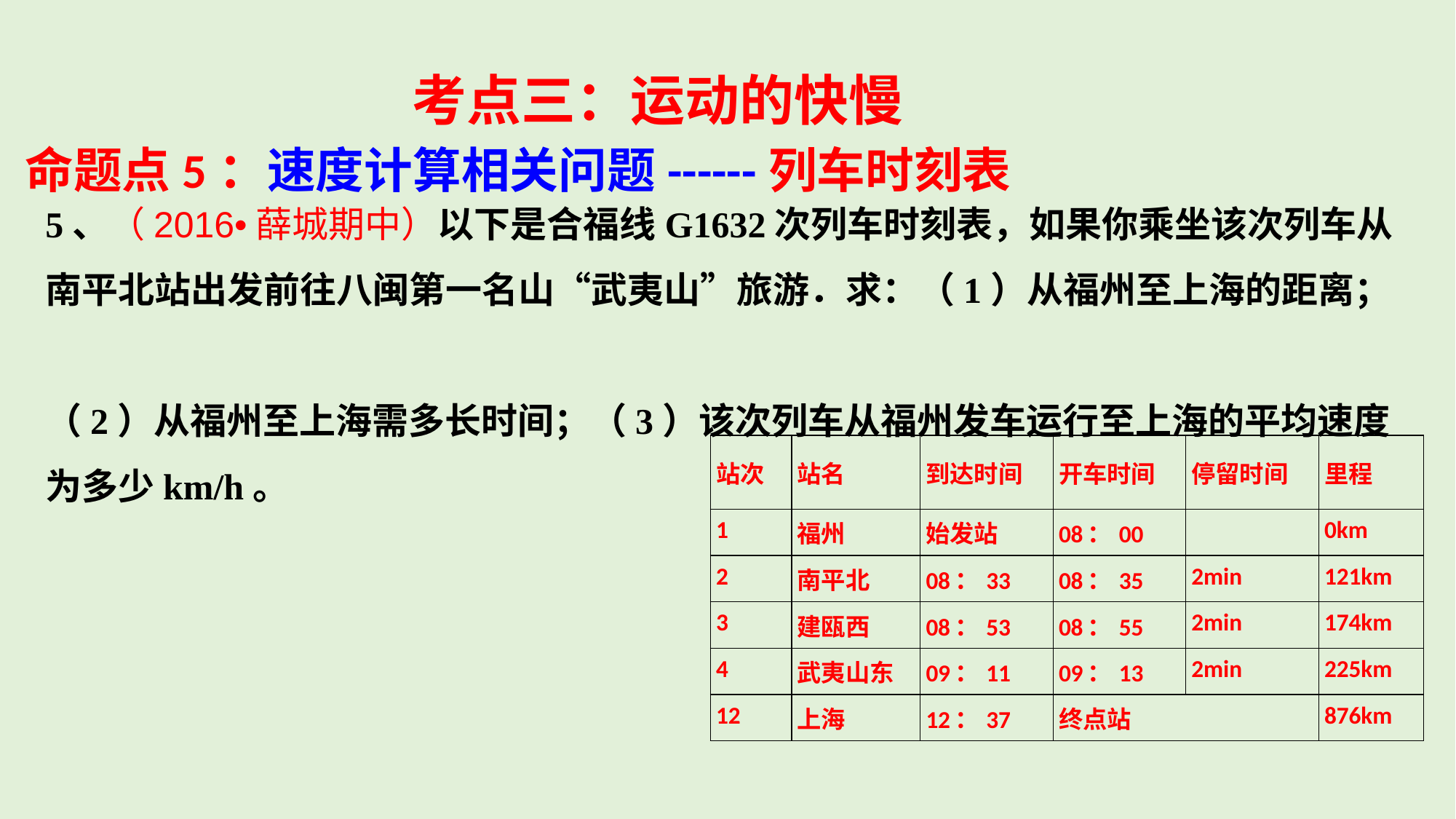

考点三：运动的快慢
命题点5：速度计算相关问题------列车时刻表
5、（2016•薛城期中）以下是合福线G1632次列车时刻表，如果你乘坐该次列车从南平北站出发前往八闽第一名山“武夷山”旅游．求：（1）从福州至上海的距离；
（2）从福州至上海需多长时间；（3）该次列车从福州发车运行至上海的平均速度为多少km/h。
| 站次 | 站名 | 到达时间 | 开车时间 | 停留时间 | 里程 |
| --- | --- | --- | --- | --- | --- |
| 1 | 福州 | 始发站 | 08：00 |  | 0km |
| 2 | 南平北 | 08：33 | 08：35 | 2min | 121km |
| 3 | 建瓯西 | 08：53 | 08：55 | 2min | 174km |
| 4 | 武夷山东 | 09：11 | 09：13 | 2min | 225km |
| 12 | 上海 | 12：37 | 终点站 |  | 876km |